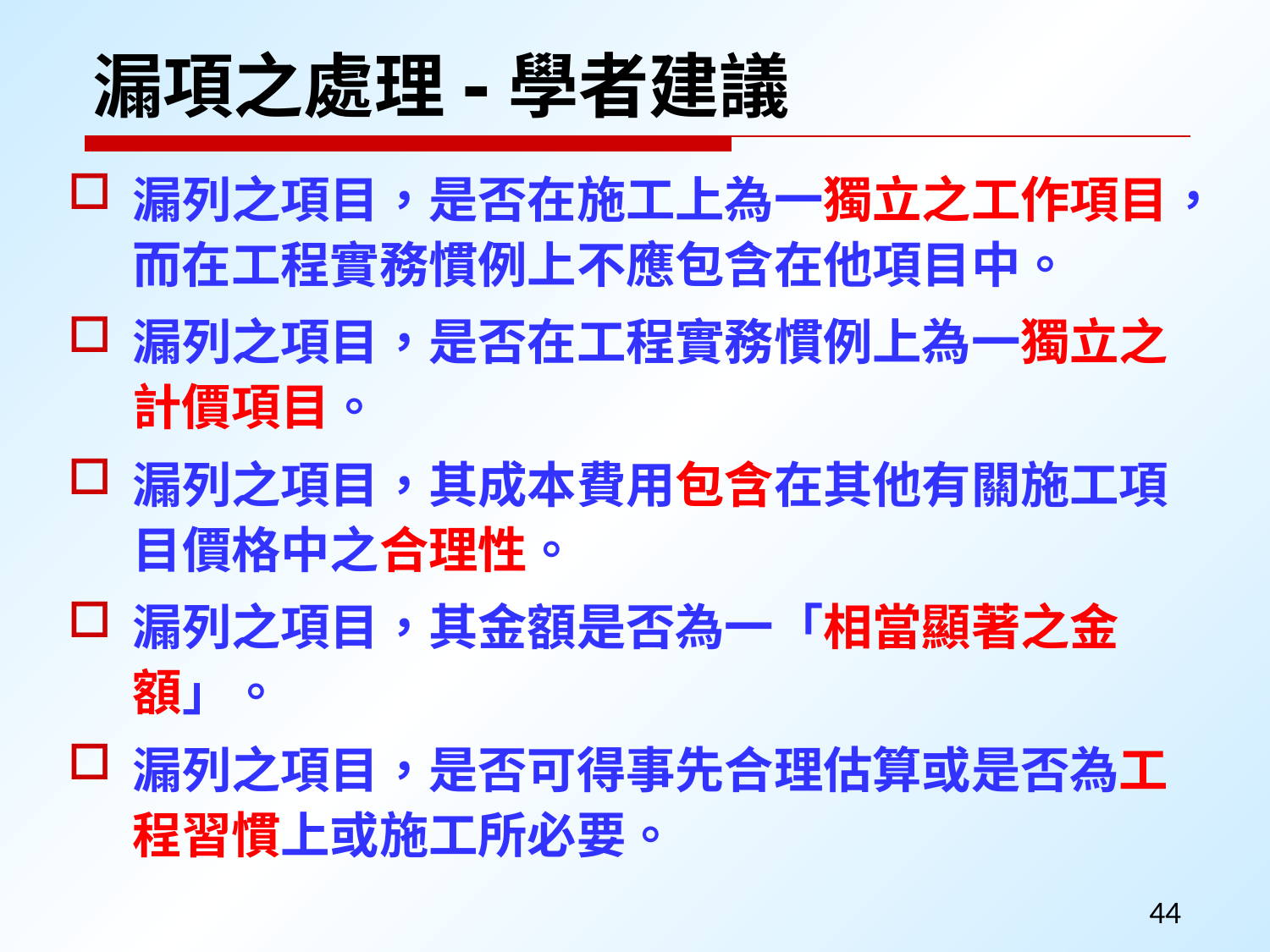

# 漏項之處理-學者建議
漏列之項目，是否在施工上為一獨立之工作項目，而在工程實務慣例上不應包含在他項目中。
漏列之項目，是否在工程實務慣例上為一獨立之計價項目。
漏列之項目，其成本費用包含在其他有關施工項目價格中之合理性。
漏列之項目，其金額是否為一「相當顯著之金額」。
漏列之項目，是否可得事先合理估算或是否為工程習慣上或施工所必要。